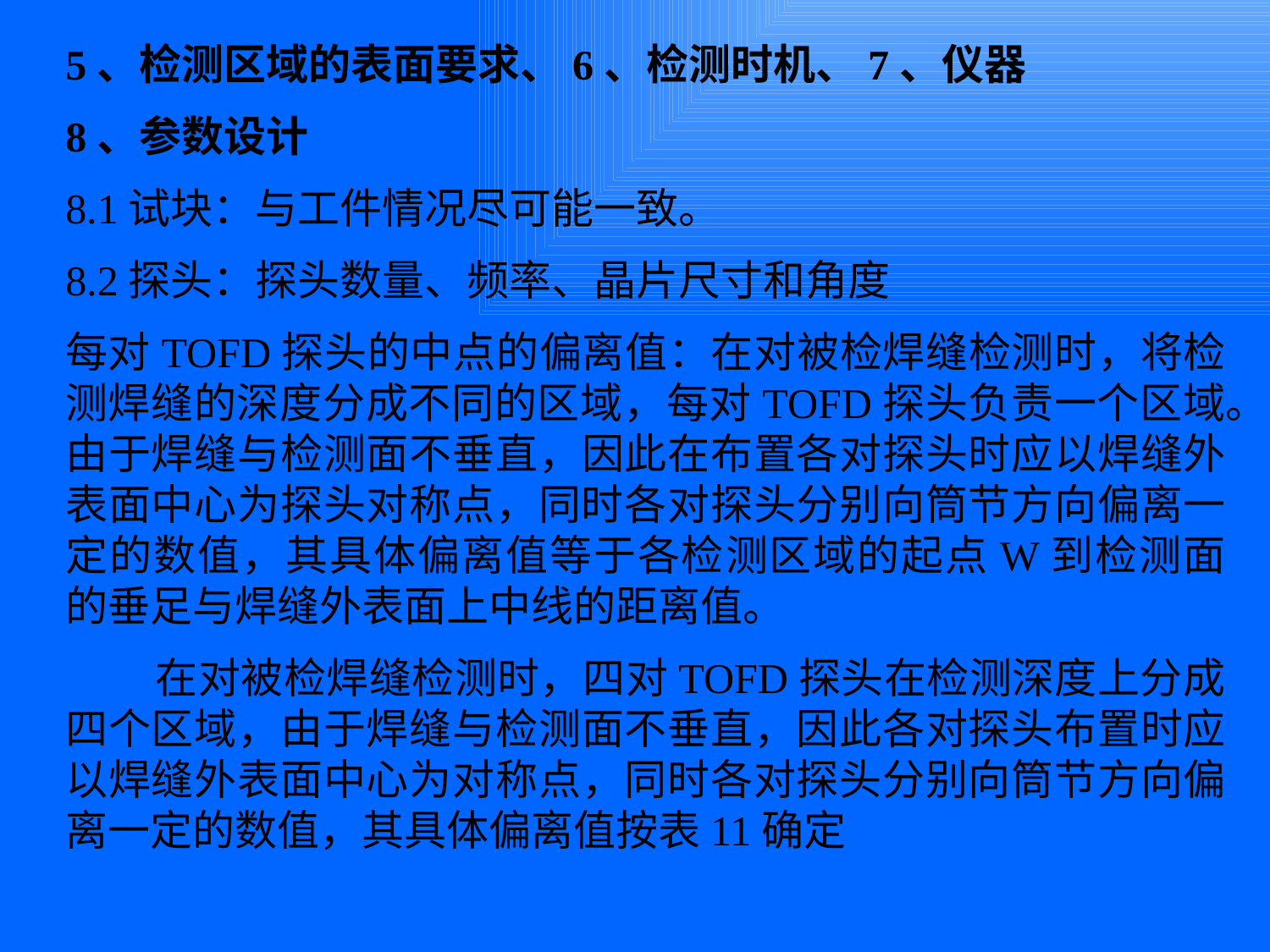

5、检测区域的表面要求、6、检测时机、7、仪器
8、参数设计
8.1试块：与工件情况尽可能一致。
8.2探头：探头数量、频率、晶片尺寸和角度
每对TOFD探头的中点的偏离值：在对被检焊缝检测时，将检测焊缝的深度分成不同的区域，每对TOFD探头负责一个区域。由于焊缝与检测面不垂直，因此在布置各对探头时应以焊缝外表面中心为探头对称点，同时各对探头分别向筒节方向偏离一定的数值，其具体偏离值等于各检测区域的起点W到检测面的垂足与焊缝外表面上中线的距离值。
        在对被检焊缝检测时，四对TOFD探头在检测深度上分成四个区域，由于焊缝与检测面不垂直，因此各对探头布置时应以焊缝外表面中心为对称点，同时各对探头分别向筒节方向偏离一定的数值，其具体偏离值按表11确定